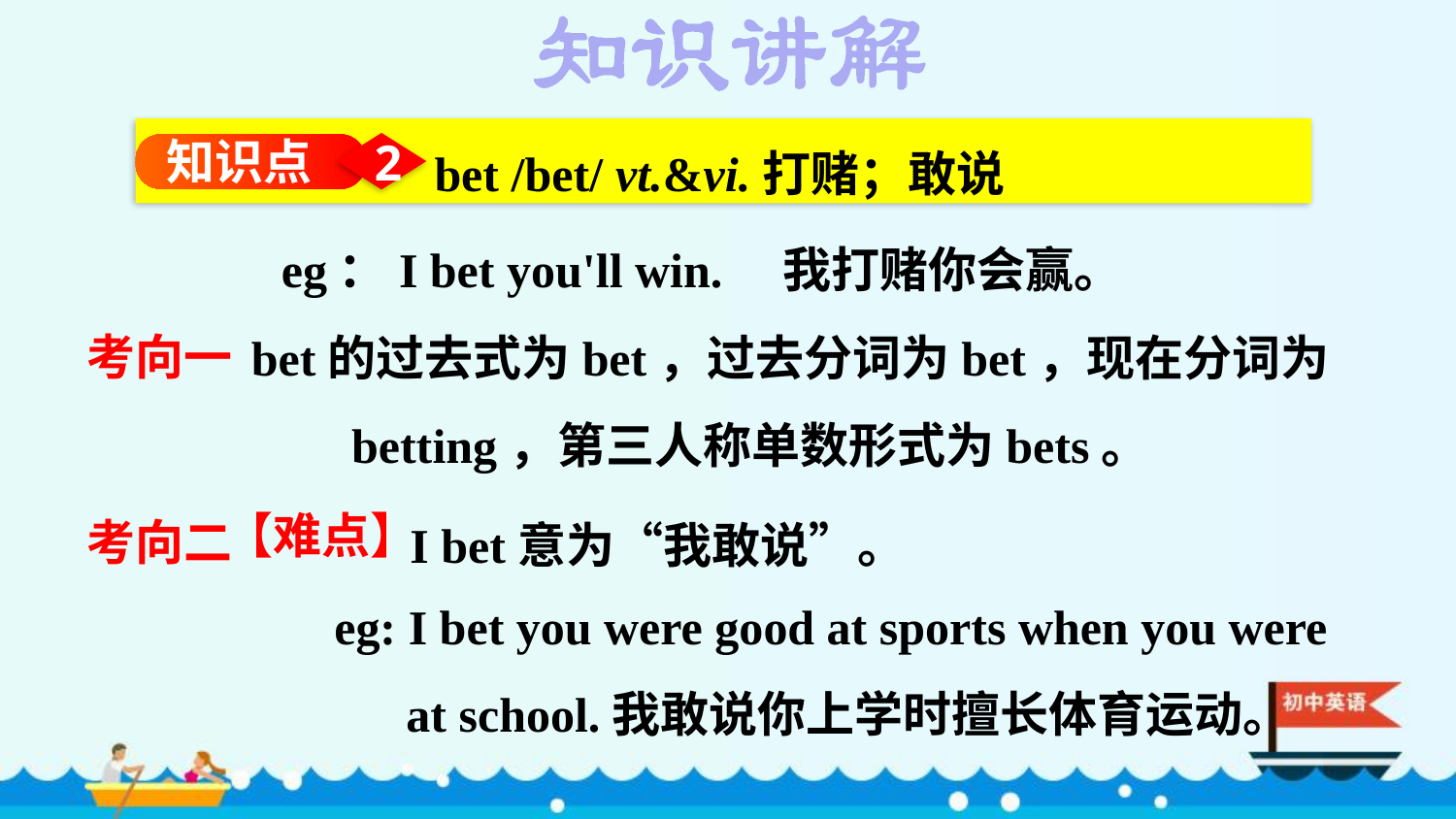

bet /bet/ vt.&vi.打赌；敢说

知识点
2

 eg：I bet you'll win.    我打赌你会赢。
bet的过去式为bet，过去分词为bet，现在分词为betting，第三人称单数形式为bets。
考向一
I bet意为“我敢说”。
考向二
【难点】
eg: I bet you were good at sports when you were at school.我敢说你上学时擅长体育运动。